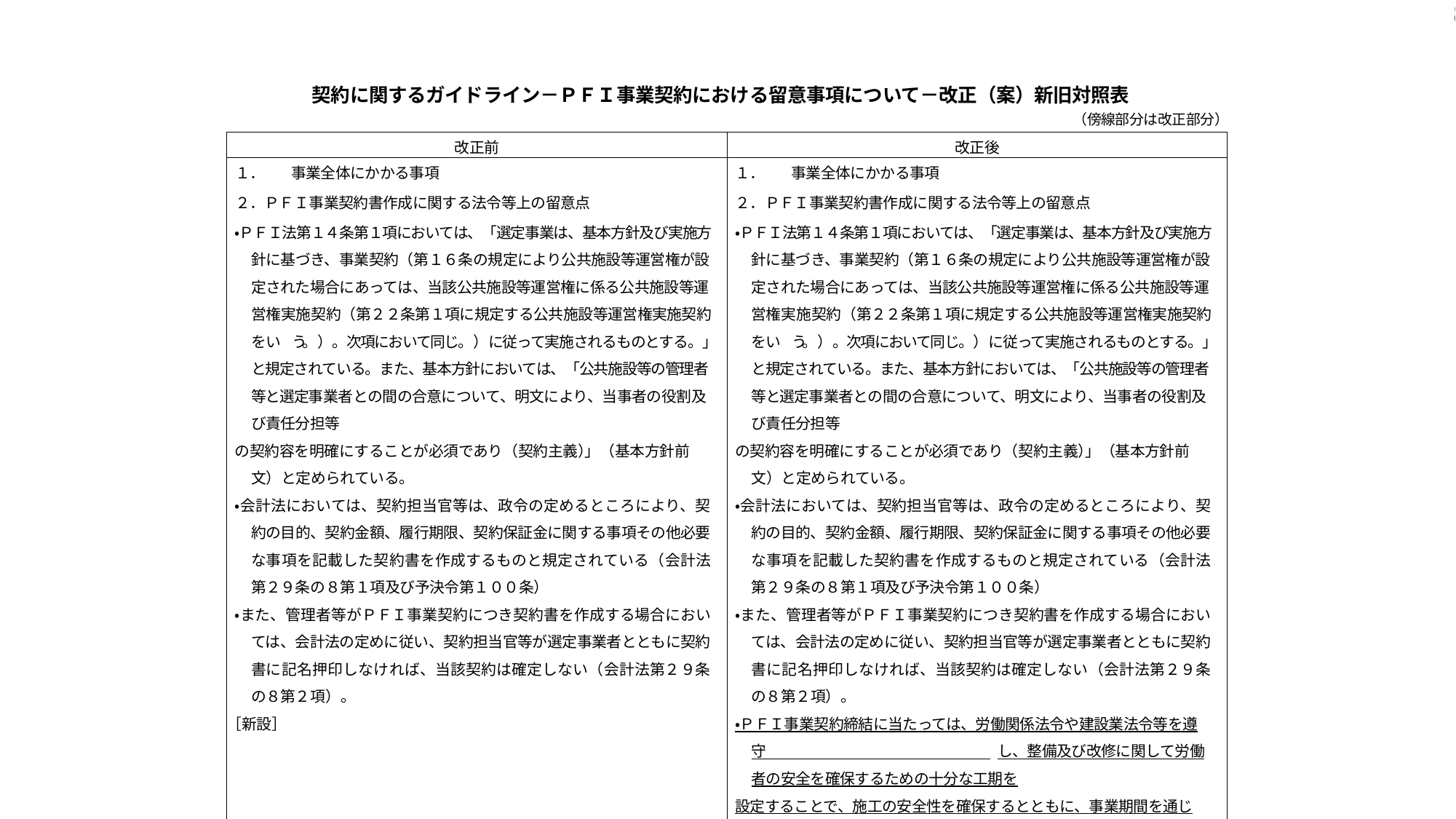

8
契約に関するガイドライン－ＰＦＩ事業契約における留意事項について－改正（案）新旧対照表
（傍線部分は改正部分）
| 改正前 | 改正後 |
| --- | --- |
| １． 事業全体にかかる事項 ２．ＰＦＩ事業契約書作成に関する法令等上の留意点 ・ＰＦＩ法第１４条第１項においては、「選定事業は、基本方針及び実施方針に基づき、事業契約（第１６条の規定により公共施設等運営権が設定された場合にあっては、当該公共施設等運営権に係る公共施設等運営権実施契約（第２２条第１項に規定する公共施設等運営権実施契約をい う。）。次項において同じ。）に従って実施されるものとする。」と規定されている。また、基本方針においては、「公共施設等の管理者等と選定事業者との間の合意について、明文により、当事者の役割及び責任分担等 の契約容を明確にすることが必須であり（契約主義）」（基本方針前文）と定められている。 ・会計法においては、契約担当官等は、政令の定めるところにより、契約の目的、契約金額、履行期限、契約保証金に関する事項その他必要な事項を記載した契約書を作成するものと規定されている（会計法第２９条の８第１項及び予決令第１００条） ・また、管理者等がＰＦＩ事業契約につき契約書を作成する場合においては、会計法の定めに従い、契約担当官等が選定事業者とともに契約書に記名押印しなければ、当該契約は確定しない（会計法第２９条の８第２項）。 ［新設］ | １． 事業全体にかかる事項 ２．ＰＦＩ事業契約書作成に関する法令等上の留意点 ・ＰＦＩ法第１４条第１項においては、「選定事業は、基本方針及び実施方針に基づき、事業契約（第１６条の規定により公共施設等運営権が設定された場合にあっては、当該公共施設等運営権に係る公共施設等運営権実施契約（第２２条第１項に規定する公共施設等運営権実施契約をい う。）。次項において同じ。）に従って実施されるものとする。」と規定されている。また、基本方針においては、「公共施設等の管理者等と選定事業者との間の合意について、明文により、当事者の役割及び責任分担等 の契約容を明確にすることが必須であり（契約主義）」（基本方針前文）と定められている。 ・会計法においては、契約担当官等は、政令の定めるところにより、契約の目的、契約金額、履行期限、契約保証金に関する事項その他必要な事項を記載した契約書を作成するものと規定されている（会計法第２９条の８第１項及び予決令第１００条） ・また、管理者等がＰＦＩ事業契約につき契約書を作成する場合においては、会計法の定めに従い、契約担当官等が選定事業者とともに契約書に記名押印しなければ、当該契約は確定しない（会計法第２９条の８第２項）。 ・ＰＦＩ事業契約締結に当たっては、労働関係法令や建設業法令等を遵守 し、整備及び改修に関して労働者の安全を確保するための十分な工期を 設定することで、施工の安全性を確保するとともに、事業期間を通じ て、経済社会情勢の変化を勘案し、市場における最新の労務、資材等の |